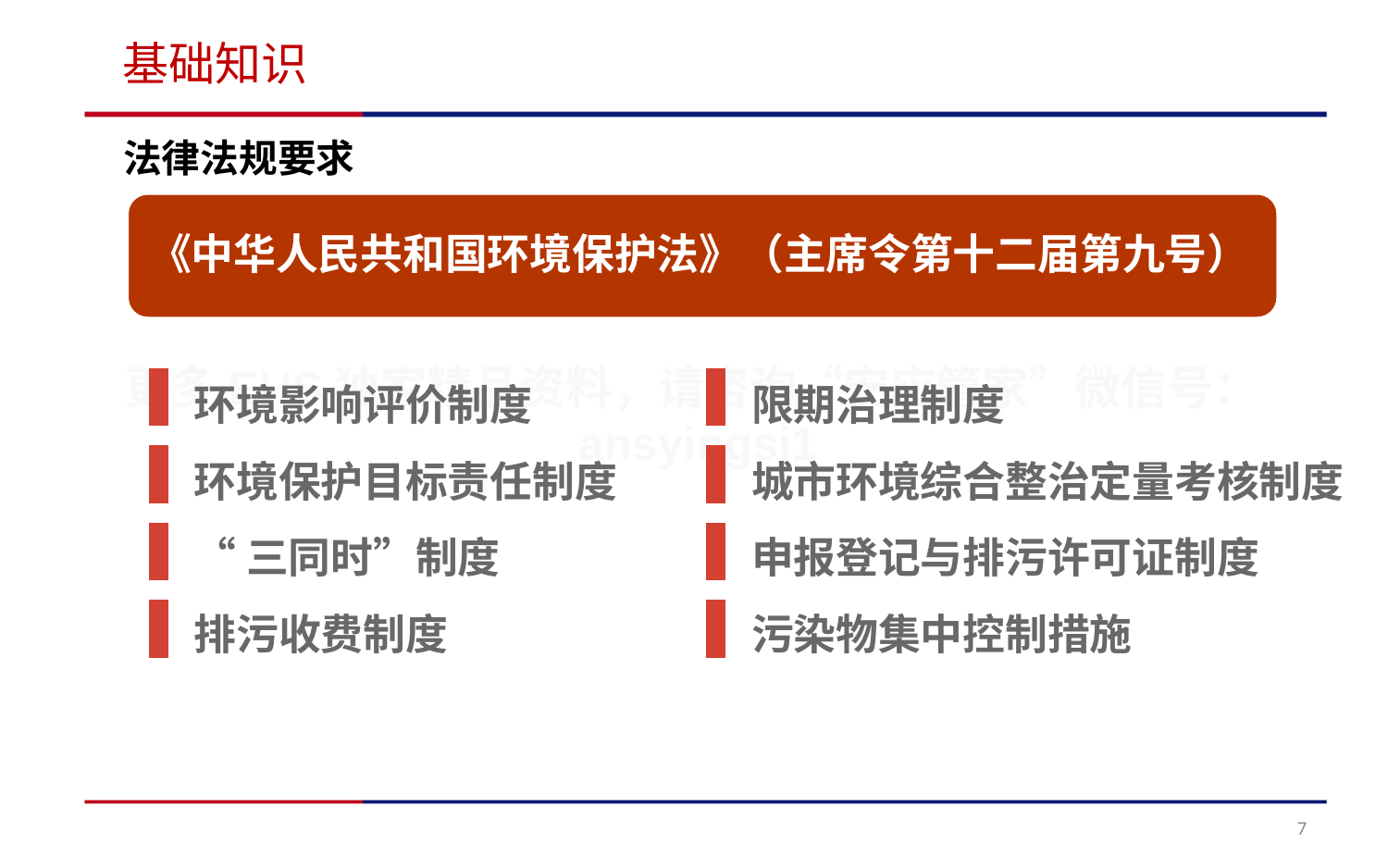

基础知识
法律法规要求
《中华人民共和国环境保护法》（主席令第十二届第九号）
环境影响评价制度
环境保护目标责任制度
“三同时”制度
排污收费制度
限期治理制度
城市环境综合整治定量考核制度
申报登记与排污许可证制度
污染物集中控制措施